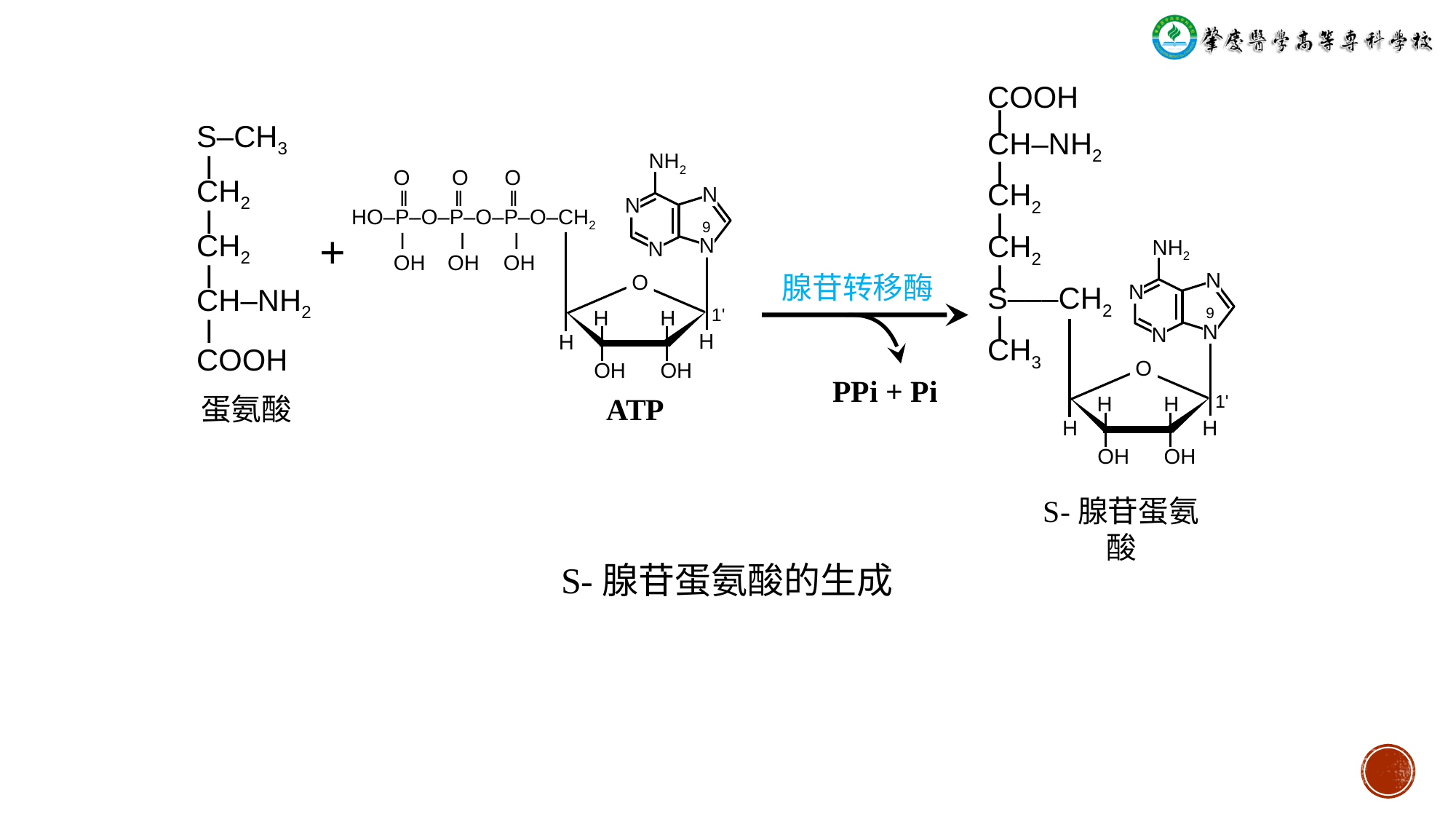

COOH
  ⅼ
 CH‒NH2
  ⅼ
 CH2
  ⅼ
 CH2
  ⅼ
 S‒‒‒CH2
  ⅼ
 CH3
NH2
N
N

9
N
N
O

1'
H
H
H
H
OH
OH
 S‒CH3
  ⅼ
 CH2
  ⅼ
 CH2
  ⅼ
 CH‒NH2
  ⅼ
 COOH
NH2
       O       O      O
        ǁ        ǁ        ǁ
HO‒P‒O‒P‒O‒P‒O‒CH2
        ⅼ         ⅼ        ⅼ
       OH    OH    OH
N
N

9
N
N
O

1'
H
H
H
H
OH
OH
＋
腺苷转移酶

PPi + Pi
蛋氨酸
ATP
S-腺苷蛋氨酸
S-腺苷蛋氨酸的生成